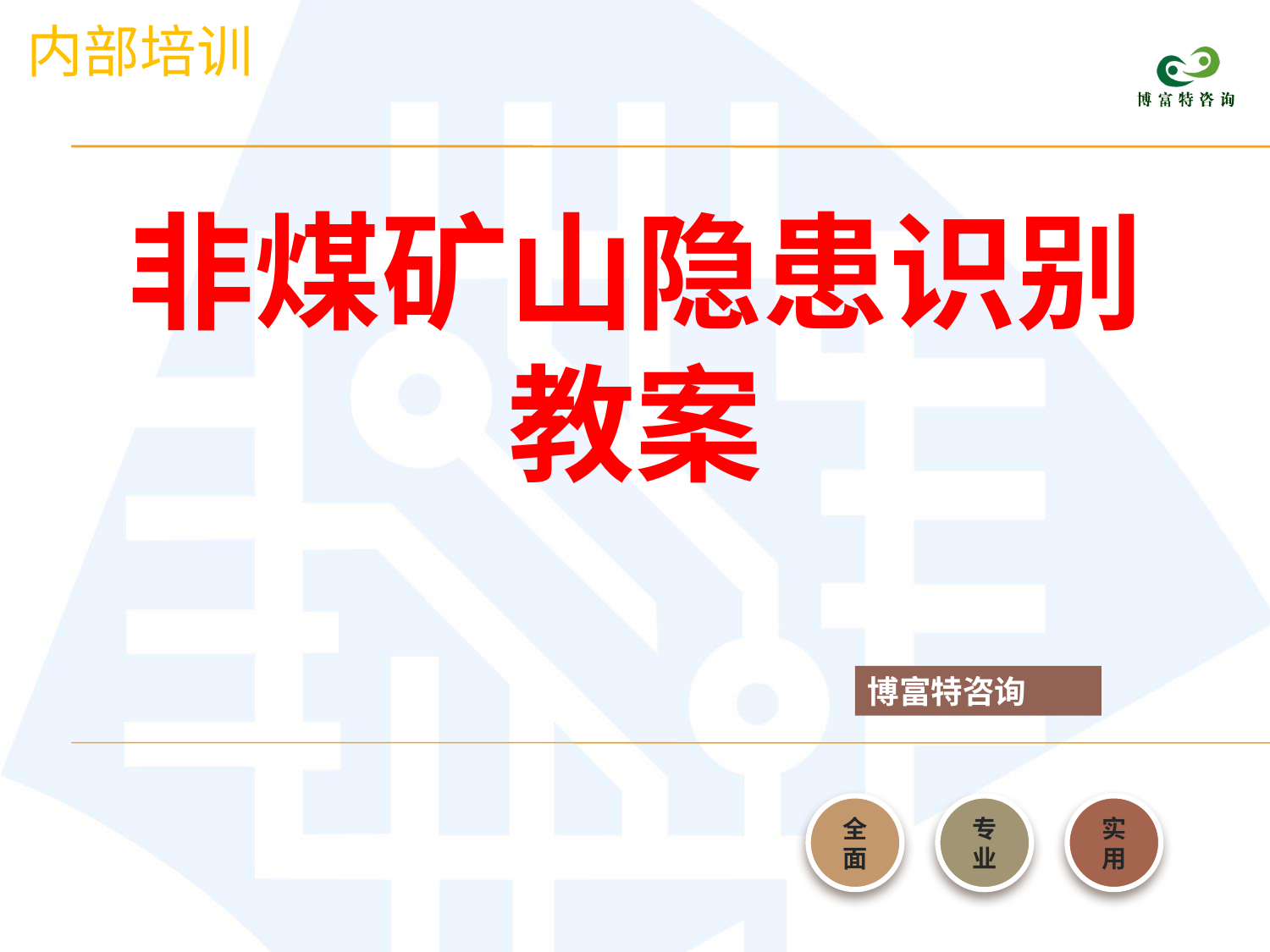

内部培训
# 非煤矿山隐患识别 教案
博富特咨询
全面
实用
专业